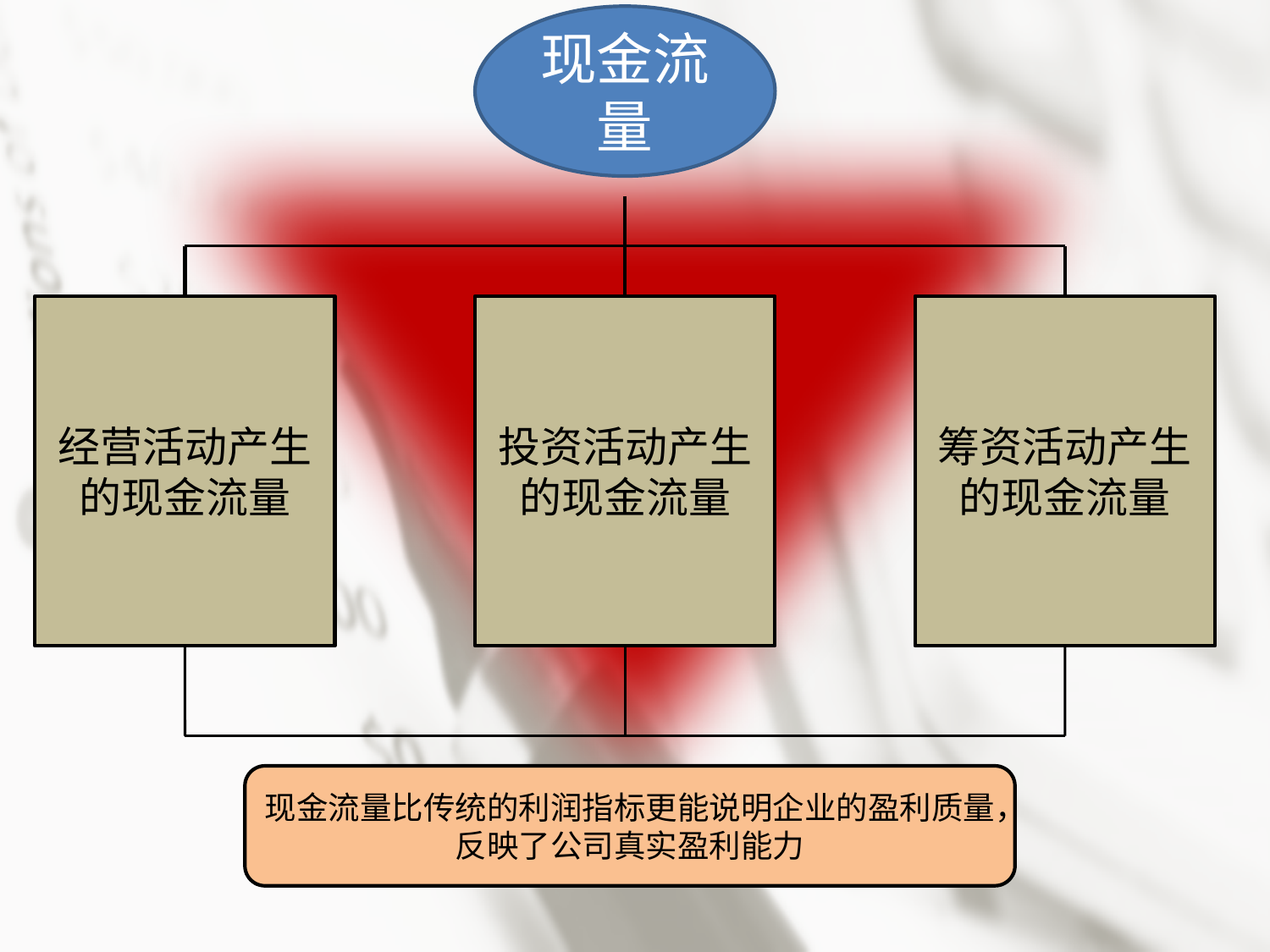

现金流量

经营活动产生的现金流量
投资活动产生的现金流量
筹资活动产生的现金流量
现金流量比传统的利润指标更能说明企业的盈利质量，反映了公司真实盈利能力